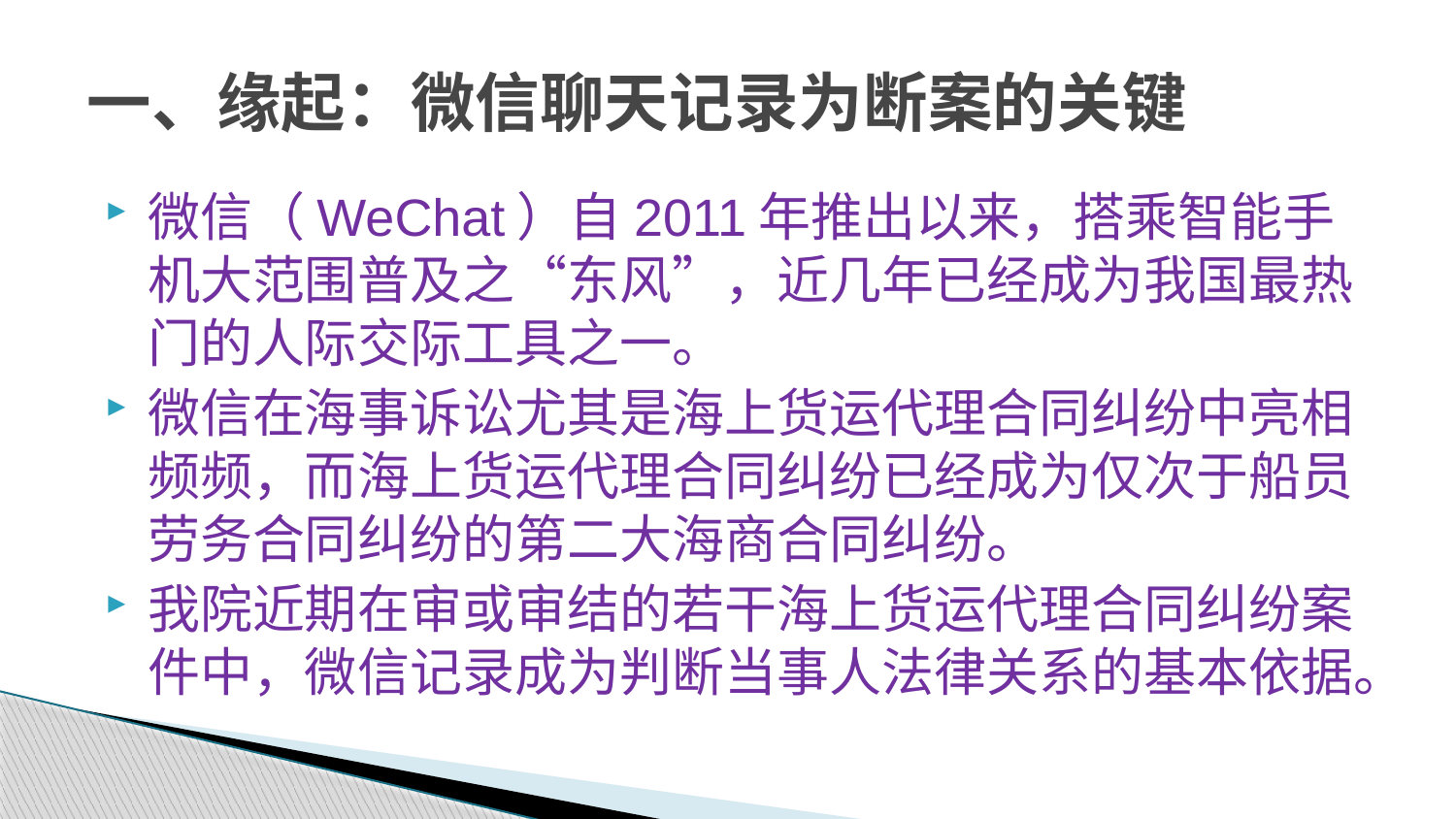

# 一、缘起：微信聊天记录为断案的关键
微信（WeChat）自2011年推出以来，搭乘智能手机大范围普及之“东风”，近几年已经成为我国最热门的人际交际工具之一。
微信在海事诉讼尤其是海上货运代理合同纠纷中亮相频频，而海上货运代理合同纠纷已经成为仅次于船员劳务合同纠纷的第二大海商合同纠纷。
我院近期在审或审结的若干海上货运代理合同纠纷案件中，微信记录成为判断当事人法律关系的基本依据。